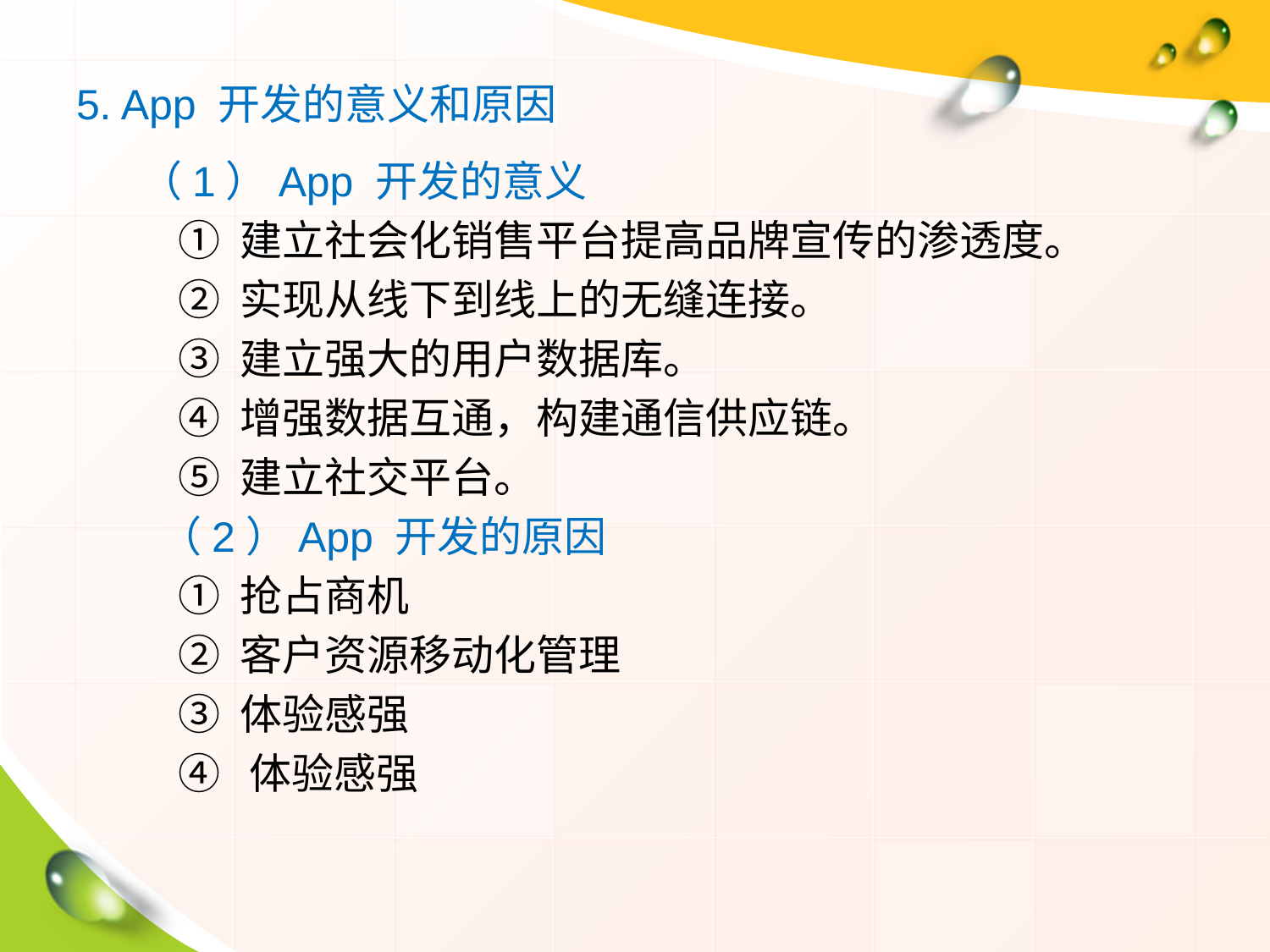

# 5. App 开发的意义和原因
（1）App 开发的意义
    ① 建立社会化销售平台提高品牌宣传的渗透度。
    ② 实现从线下到线上的无缝连接。
    ③ 建立强大的用户数据库。
    ④ 增强数据互通，构建通信供应链。
    ⑤ 建立社交平台。
 （2）App 开发的原因
    ① 抢占商机
    ② 客户资源移动化管理
    ③ 体验感强
    ④  体验感强